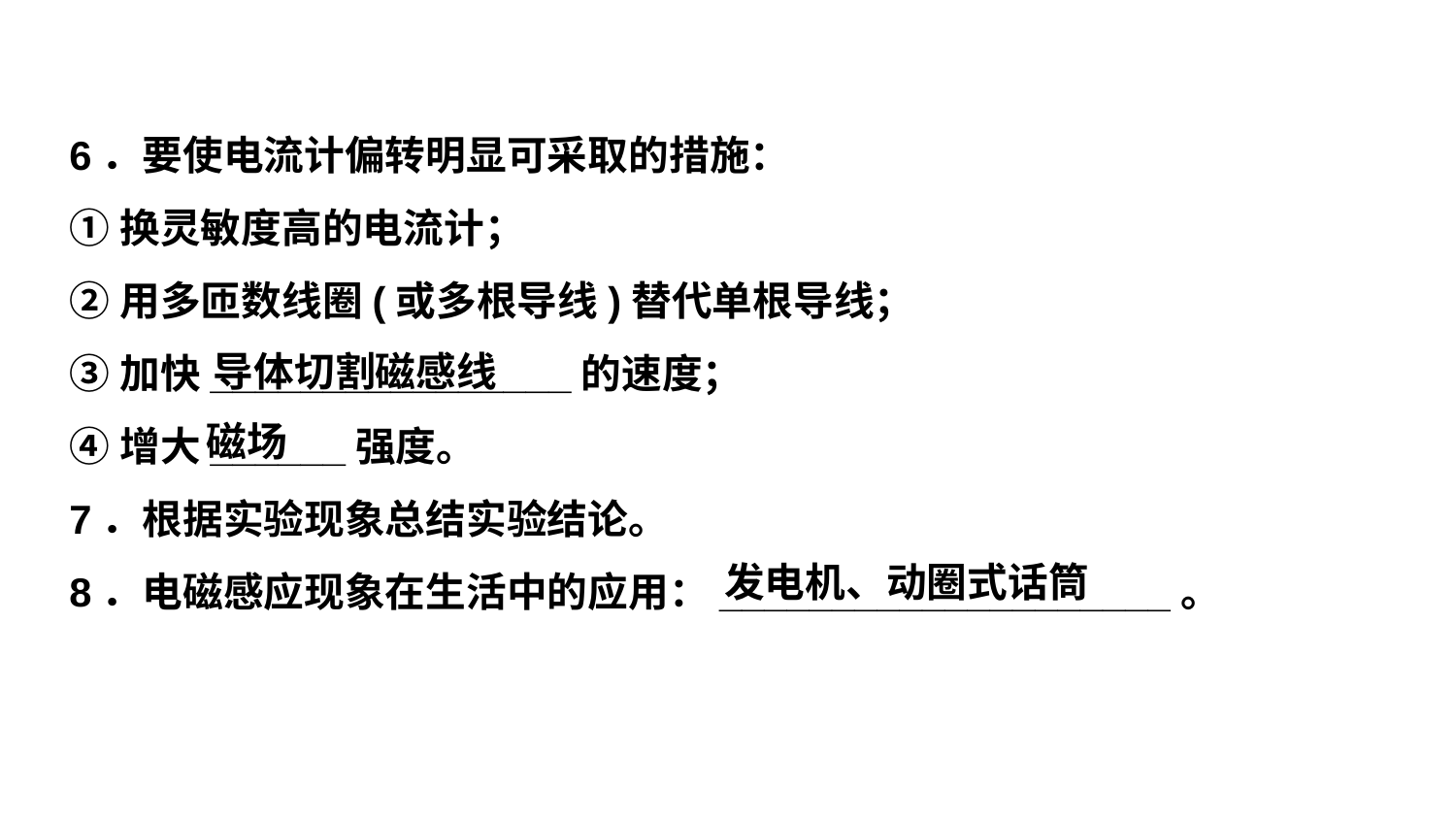

6．要使电流计偏转明显可采取的措施：
①换灵敏度高的电流计；
②用多匝数线圈(或多根导线)替代单根导线；
③加快________________的速度；
④增大______强度。
7．根据实验现象总结实验结论。
8．电磁感应现象在生活中的应用：____________________。
导体切割磁感线
磁场
发电机、动圈式话筒